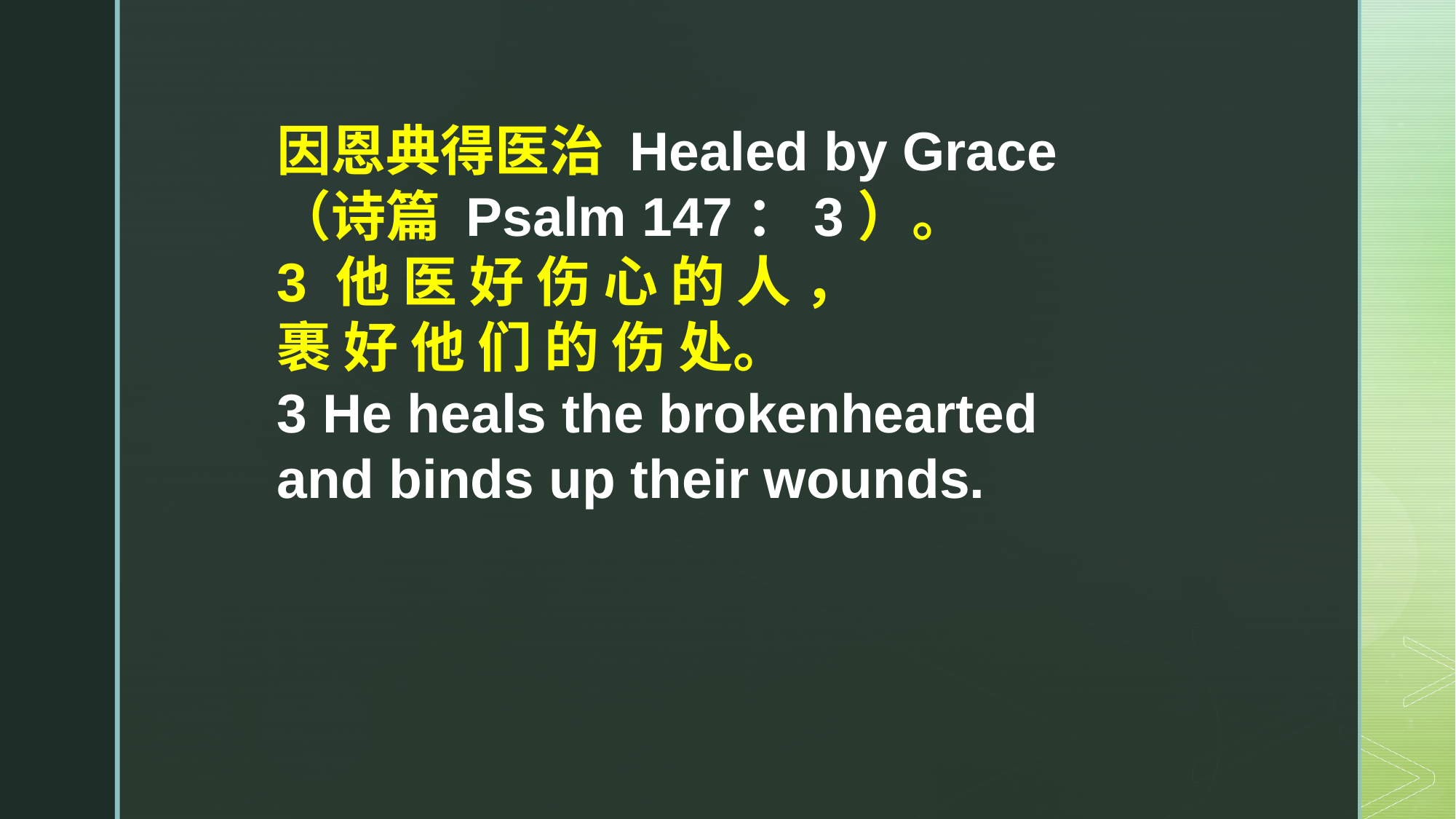

因恩典得医治 Healed by Grace
（诗篇 Psalm 147：3）。
3 他 医 好 伤 心 的 人 ，
裹 好 他 们 的 伤 处。
3 He heals the brokenhearted
and binds up their wounds.